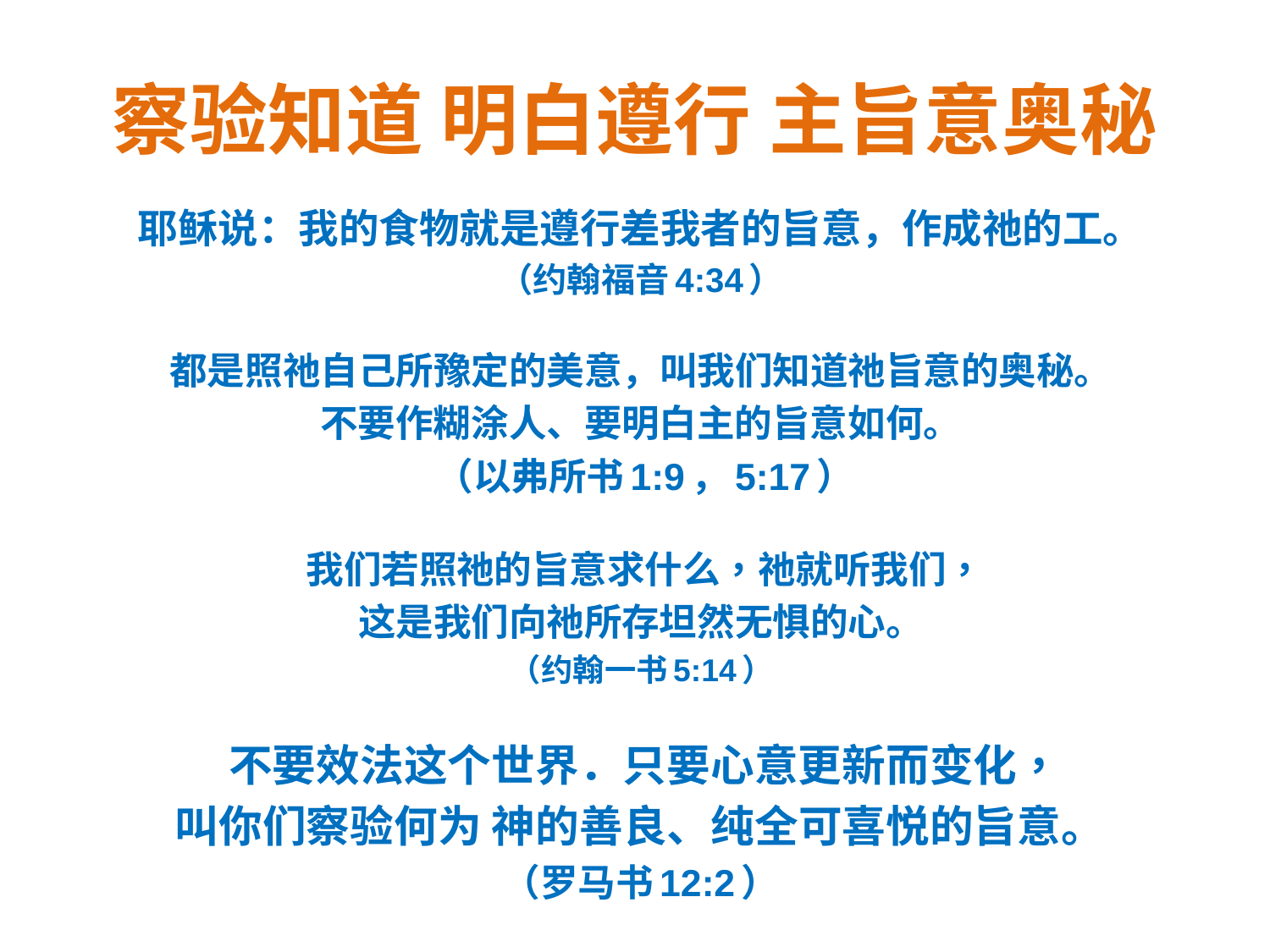

# 察验知道 明白遵行 主旨意奥秘
耶稣说：我的食物就是遵行差我者的旨意，作成祂的工。
（约翰福音4:34）

都是照祂自己所豫定的美意，叫我们知道祂旨意的奥秘。
不要作糊涂人、要明白主的旨意如何。
（以弗所书1:9，5:17）

我们若照祂的旨意求什么，祂就听我们，
这是我们向祂所存坦然无惧的心。
（约翰一书5:14）

不要效法这个世界．只要心意更新而变化，
叫你们察验何为 神的善良、纯全可喜悦的旨意。
（罗马书12:2）